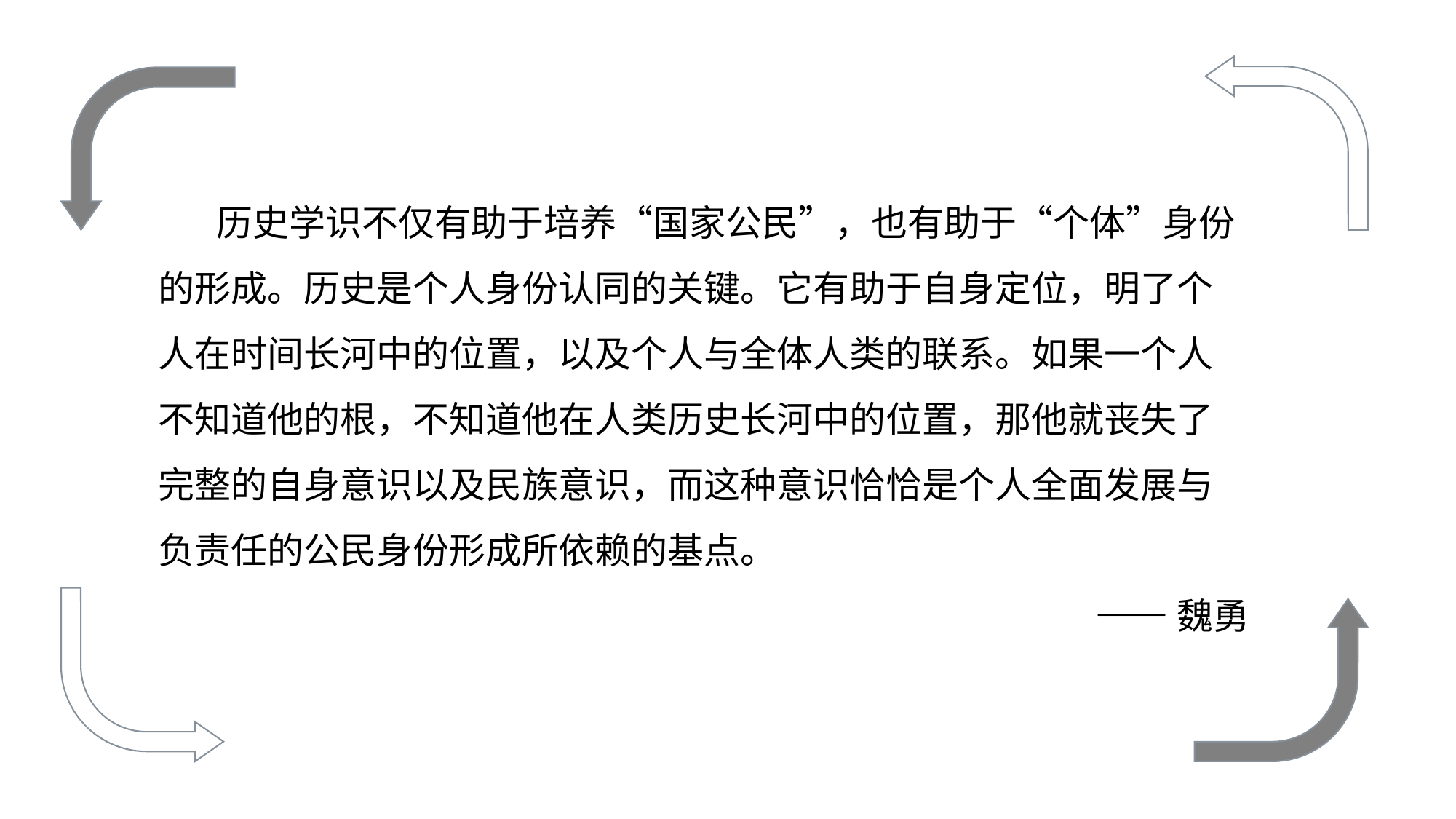

历史学识不仅有助于培养“国家公民”，也有助于“个体”身份的形成。历史是个人身份认同的关键。它有助于自身定位，明了个人在时间长河中的位置，以及个人与全体人类的联系。如果一个人不知道他的根，不知道他在人类历史长河中的位置，那他就丧失了完整的自身意识以及民族意识，而这种意识恰恰是个人全面发展与负责任的公民身份形成所依赖的基点。
——魏勇